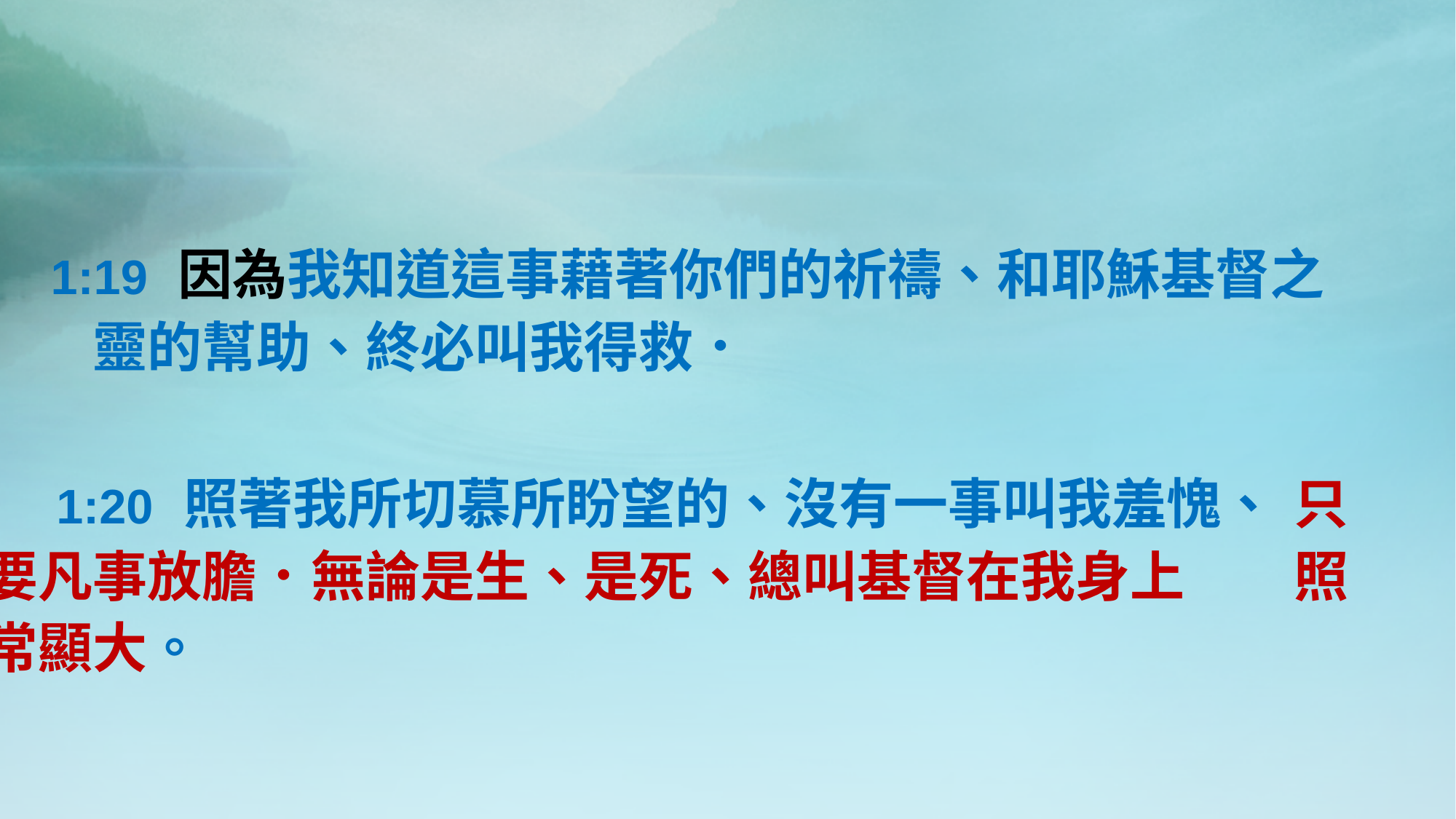

# 1:19 因為我知道這事藉著你們的祈禱、和耶穌基督之	靈的幫助、終必叫我得救． 1:20 照著我所切慕所盼望的、沒有一事叫我羞愧、 	只要凡事放膽．無論是生、是死、總叫基督在我身上	照常顯大。